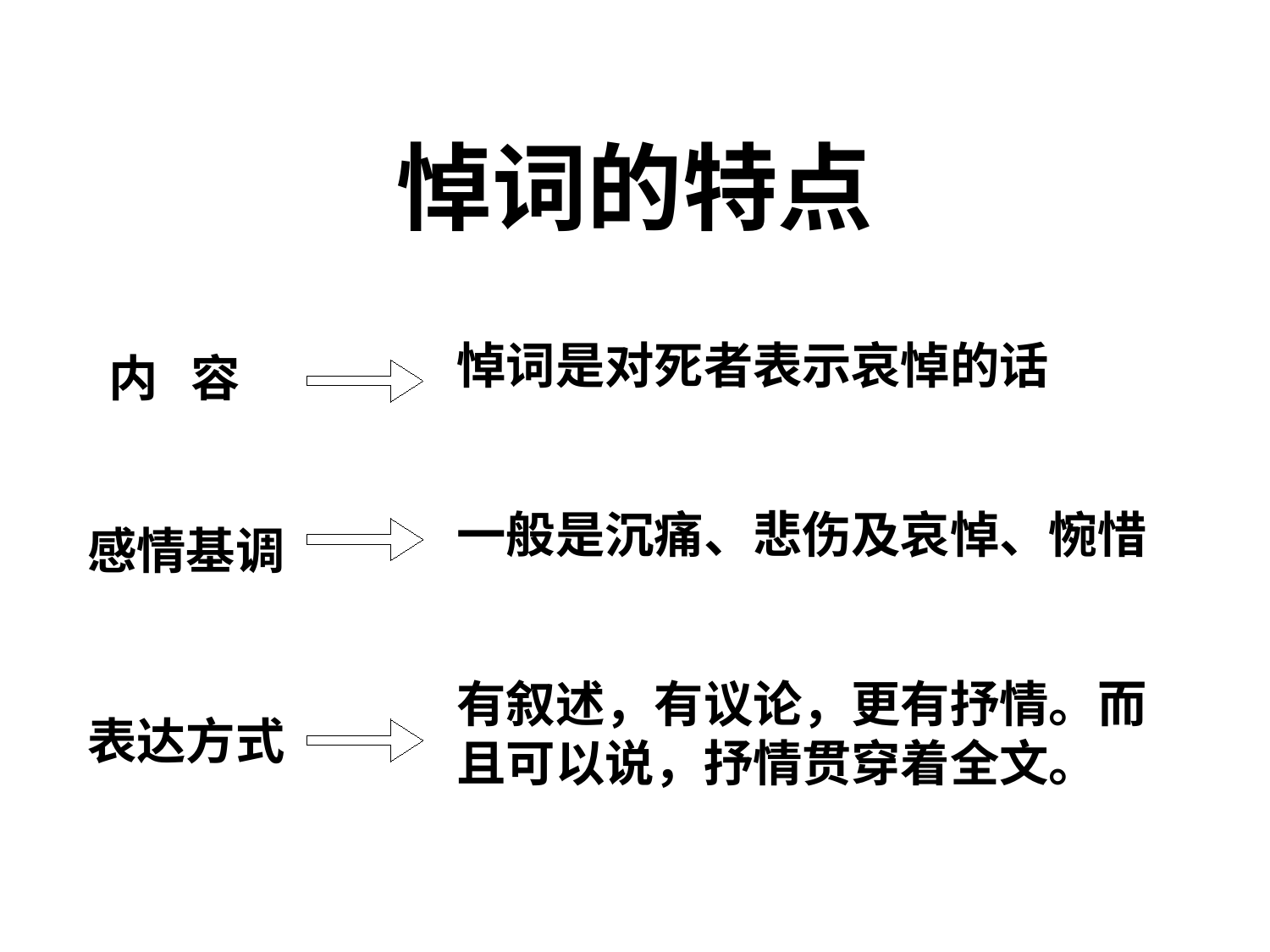

悼词的特点
悼词是对死者表示哀悼的话
内   容

一般是沉痛、悲伤及哀悼、惋惜
感情基调

有叙述，有议论，更有抒情。而且可以说，抒情贯穿着全文。
表达方式